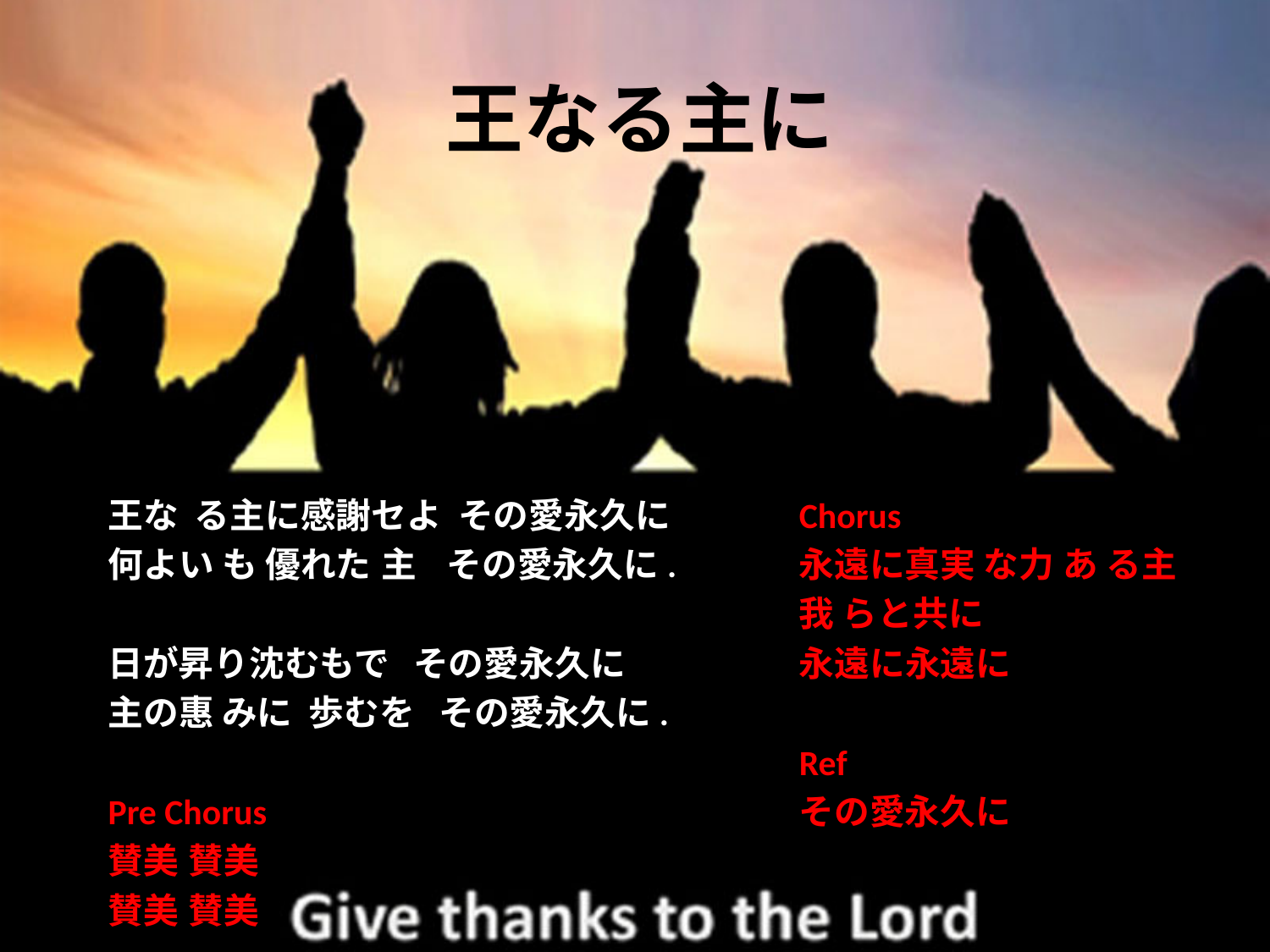

# 王なる主に
王な  る主に感謝セよ  その愛永久に
何よい も 優れた 主   その愛永久に.

日が昇り沈むもで   その愛永久に
主の惠 みに  歩むを   その愛永久に.

Pre Chorus
賛美 賛美
賛美 賛美
Chorus
永遠に真実 な力 あ る主
我 らと共に
永遠に永遠に

Ref
その愛永久に